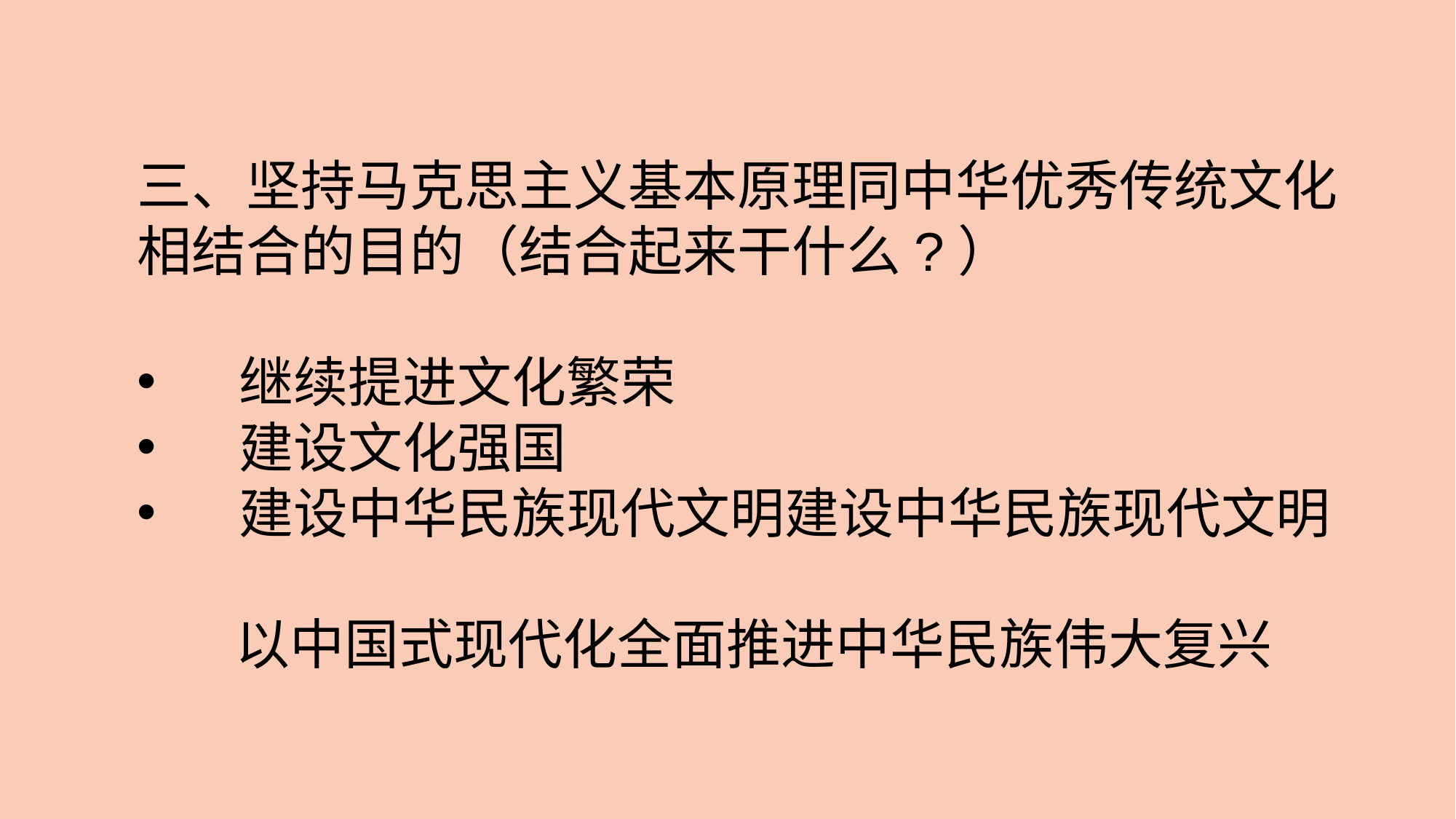

三、坚持马克思主义基本原理同中华优秀传统文化相结合的目的（结合起来干什么?）

继续提进文化繁荣
建设文化强国
建设中华民族现代文明建设中华民族现代文明

       以中国式现代化全面推进中华民族伟大复兴